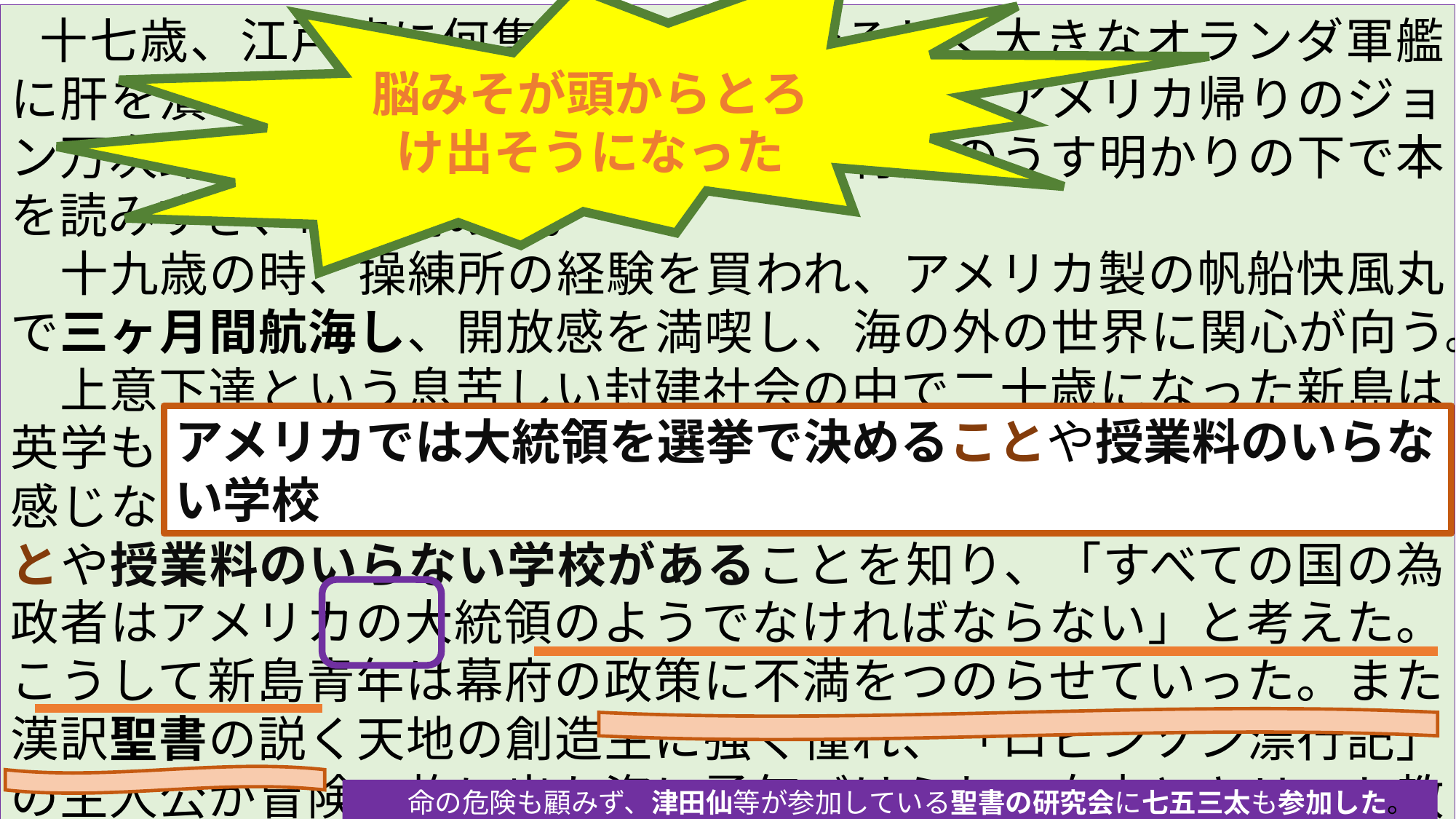

脳みそが頭からとろけ出そうになった
　十七歳、江戸湾に何隻も停泊した恐ろしく大きなオランダ軍艦に肝を潰した。軍艦操練所に入所を許され、アメリカ帰りのジョン万次郎に航海術を学んだ。十八歳、行燈のうす明かりの下で本を読みすぎ、眼を痛めた。
　十九歳の時、操練所の経験を買われ、アメリカ製の帆船快風丸で三ヶ月間航海し、開放感を満喫し、海の外の世界に関心が向う。
　上意下達という息苦しい封建社会の中で二十歳になった新島は英学も学び始めた。国禁の「アメリカの歴史地理」を命の危険を感じながら隠れて読んだ。アメリカでは大統領を選挙で決めることや授業料のいらない学校があることを知り、「すべての国の為政者はアメリカの大統領のようでなければならない」と考えた。こうして新島青年は幕府の政策に不満をつのらせていった。また漢訳聖書の説く天地の創造主に強く憧れ、「ロビンソン漂行記」の主人公が冒険の旅に出た姿に勇気づけられ、自由とキリスト教の国、アメリカに行ってみたいと考えるようになった。

アメリカでは大統領を選挙で決めることや授業料のいらない学校

　　命の危険も顧みず、津田仙等が参加している聖書の研究会に七五三太も参加した。